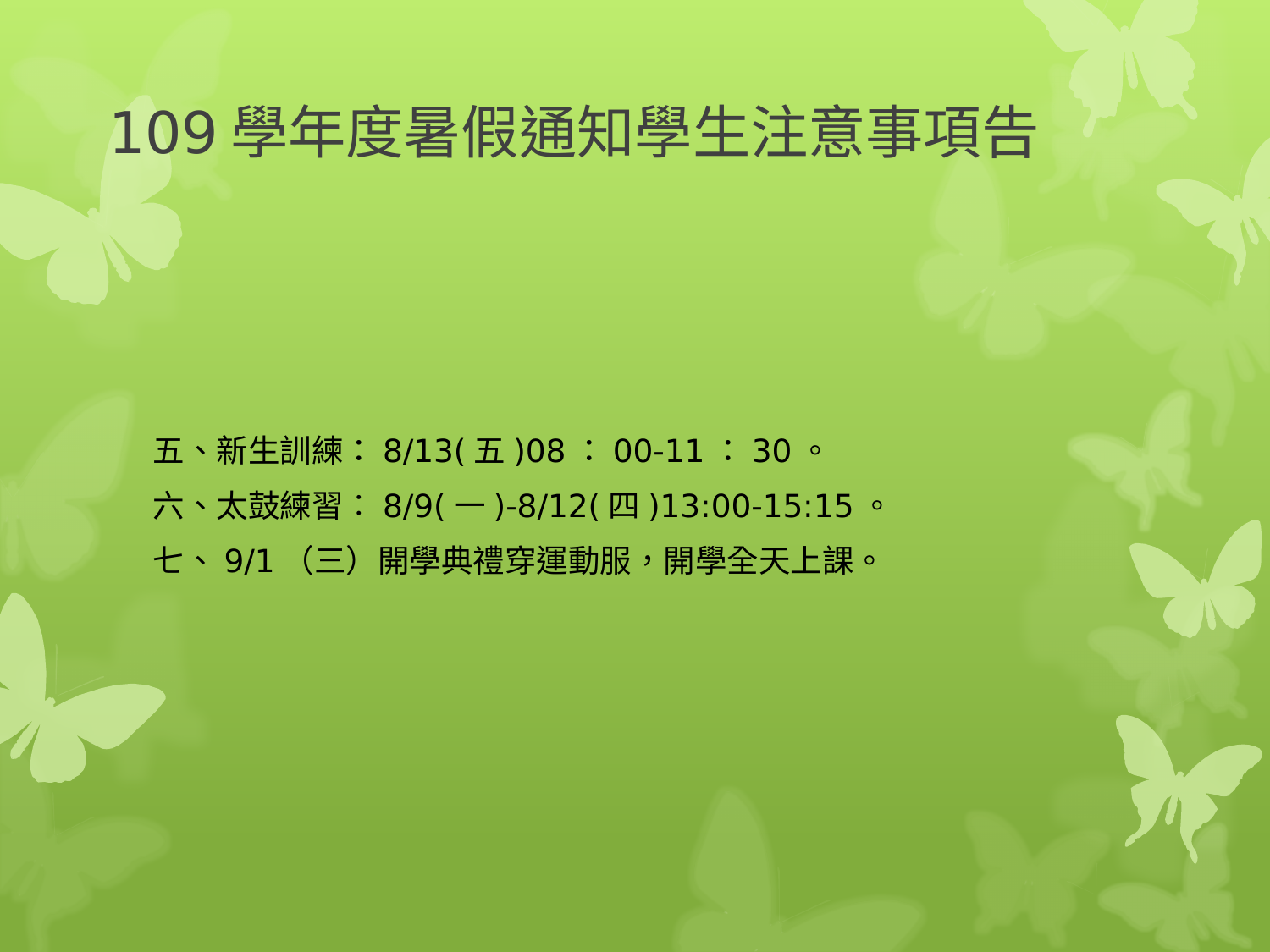

109學年度暑假通知學生注意事項告
五、新生訓練：8/13(五)08：00-11：30。
六、太鼓練習︰8/9(一)-8/12(四)13:00-15:15。
七、9/1（三）開學典禮穿運動服，開學全天上課。